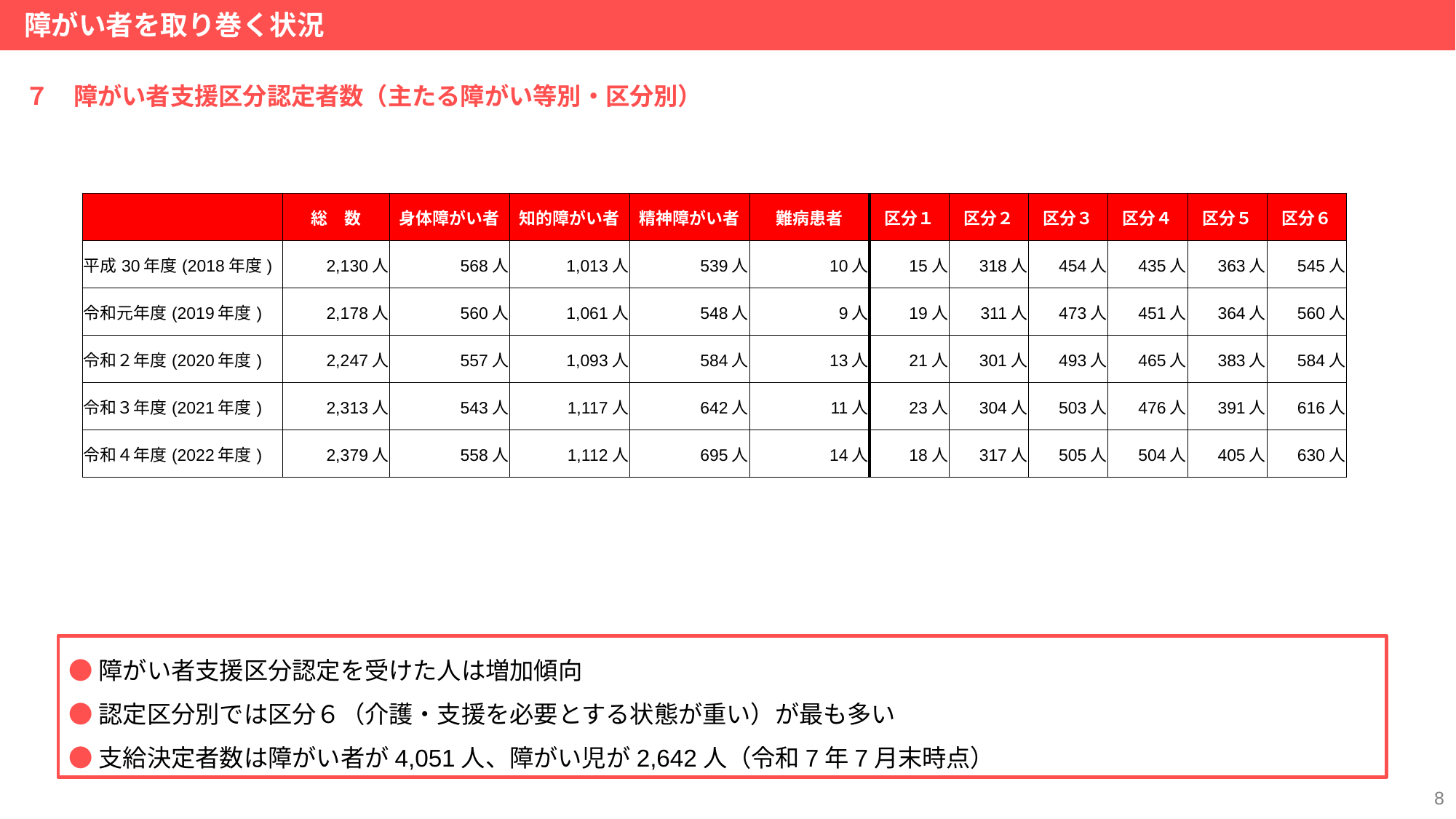

障がい者を取り巻く状況
７　障がい者支援区分認定者数（主たる障がい等別・区分別）
|  | 総　数 | 身体障がい者 | 知的障がい者 | 精神障がい者 | 難病患者 | 区分１ | 区分２ | 区分３ | 区分４ | 区分５ | 区分６ |
| --- | --- | --- | --- | --- | --- | --- | --- | --- | --- | --- | --- |
| 平成30年度(2018年度) | 2,130人 | 568人 | 1,013人 | 539人 | 10人 | 15人 | 318人 | 454人 | 435人 | 363人 | 545人 |
| 令和元年度(2019年度) | 2,178人 | 560人 | 1,061人 | 548人 | 9人 | 19人 | 311人 | 473人 | 451人 | 364人 | 560人 |
| 令和２年度(2020年度) | 2,247人 | 557人 | 1,093人 | 584人 | 13人 | 21人 | 301人 | 493人 | 465人 | 383人 | 584人 |
| 令和３年度(2021年度) | 2,313人 | 543人 | 1,117人 | 642人 | 11人 | 23人 | 304人 | 503人 | 476人 | 391人 | 616人 |
| 令和４年度(2022年度) | 2,379人 | 558人 | 1,112人 | 695人 | 14人 | 18人 | 317人 | 505人 | 504人 | 405人 | 630人 |
●障がい者支援区分認定を受けた人は増加傾向
●認定区分別では区分６（介護・支援を必要とする状態が重い）が最も多い
●支給決定者数は障がい者が4,051人、障がい児が2,642人（令和7年7月末時点）
8